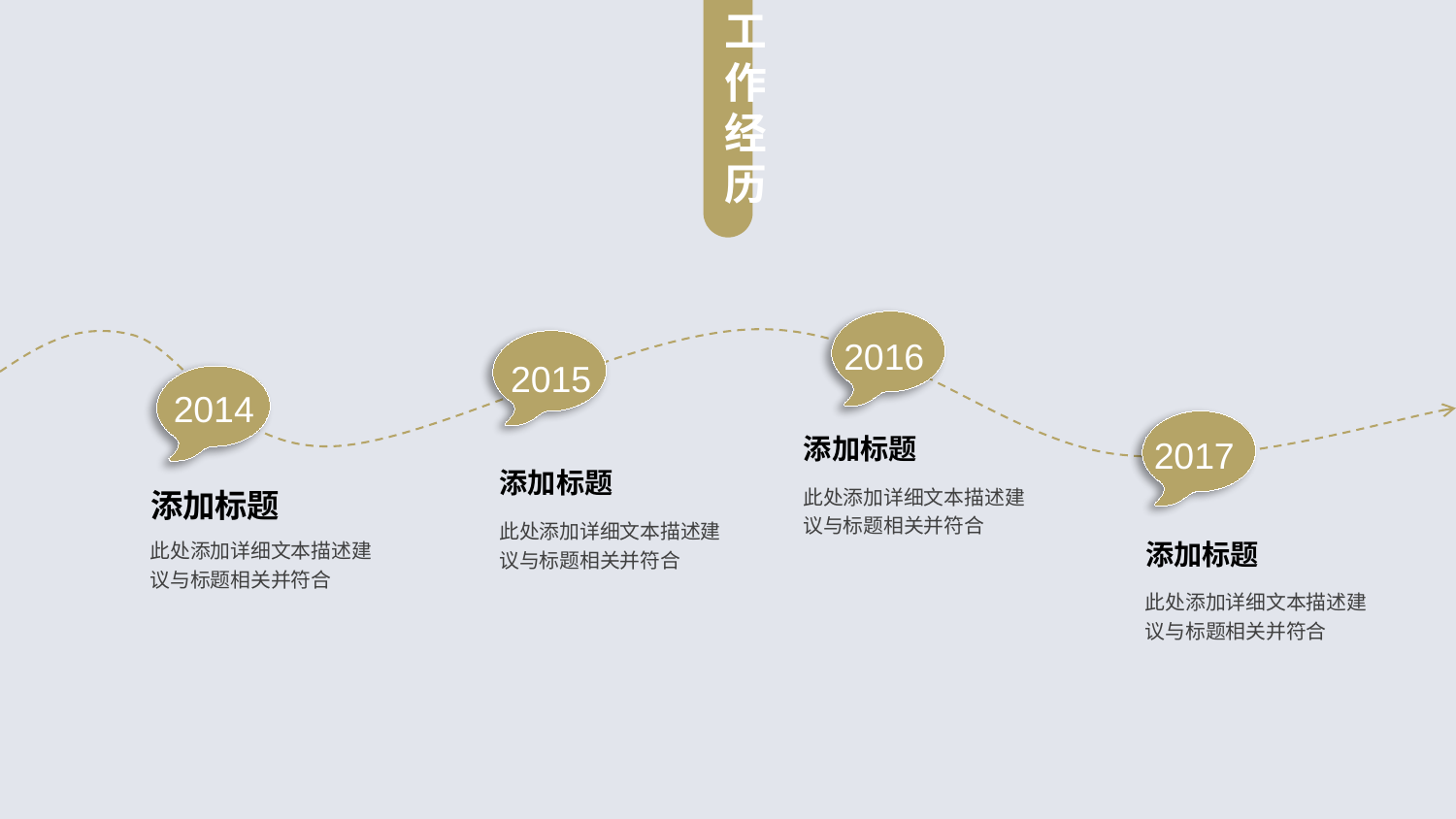

工
作经历

2016

2015

2014

添加标题
2017
添加标题
添加标题
此处添加详细文本描述建议与标题相关并符合
此处添加详细文本描述建议与标题相关并符合
添加标题
此处添加详细文本描述建议与标题相关并符合
此处添加详细文本描述建议与标题相关并符合